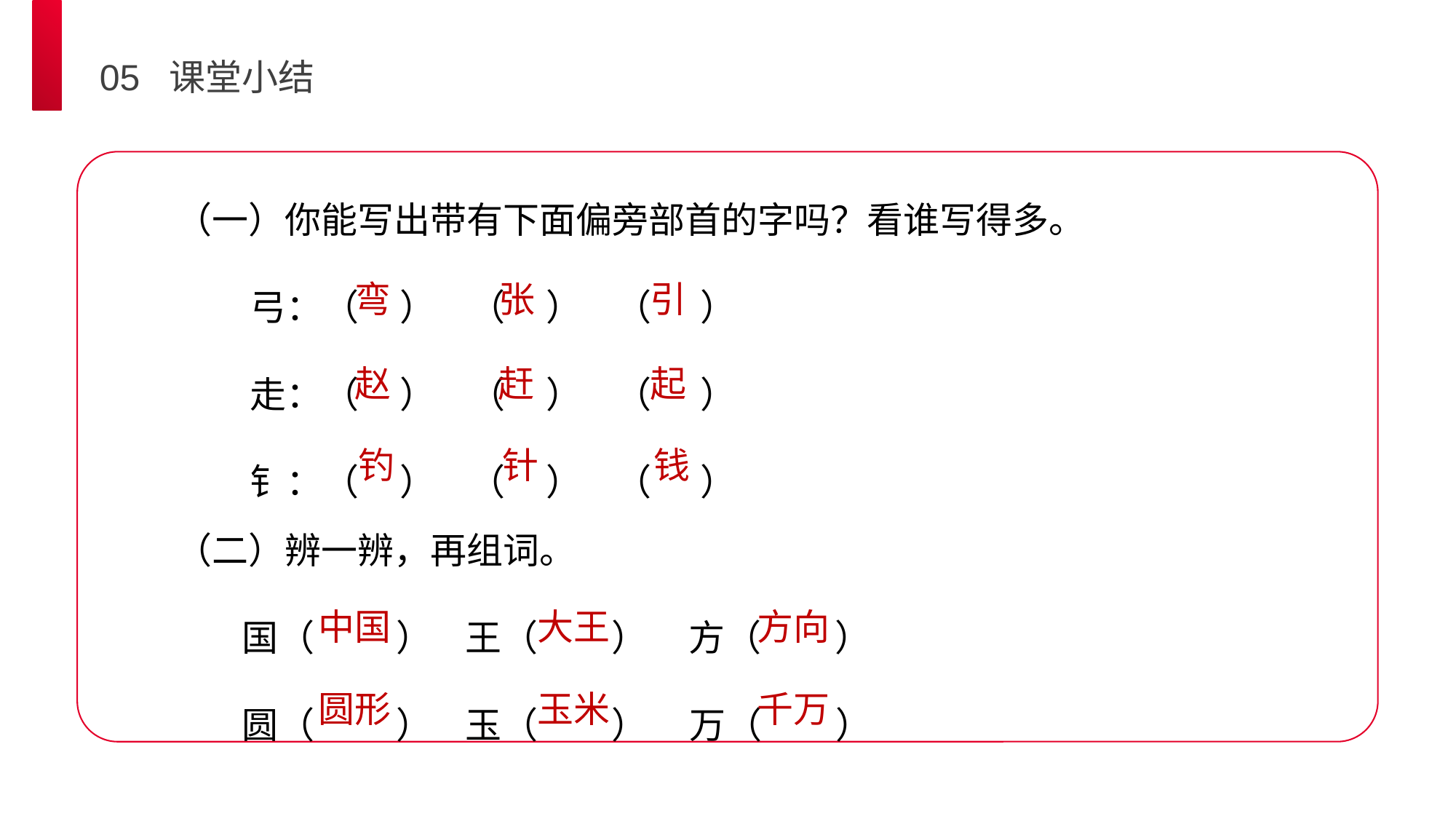

05  课堂小结
（一）你能写出带有下面偏旁部首的字吗？看谁写得多。
        弓：（     ）    （     ）    （      ）
        走：（     ）    （     ）    （      ）
        钅：（     ）    （     ）    （      ）

张
引
弯
赵
赶
起
钓
针
钱
（二）辨一辨，再组词。
       国（          ）    王（         ）     方（         ）
       圆（          ）    玉（         ）     万（         ）
中国
大王
方向
圆形
玉米
千万